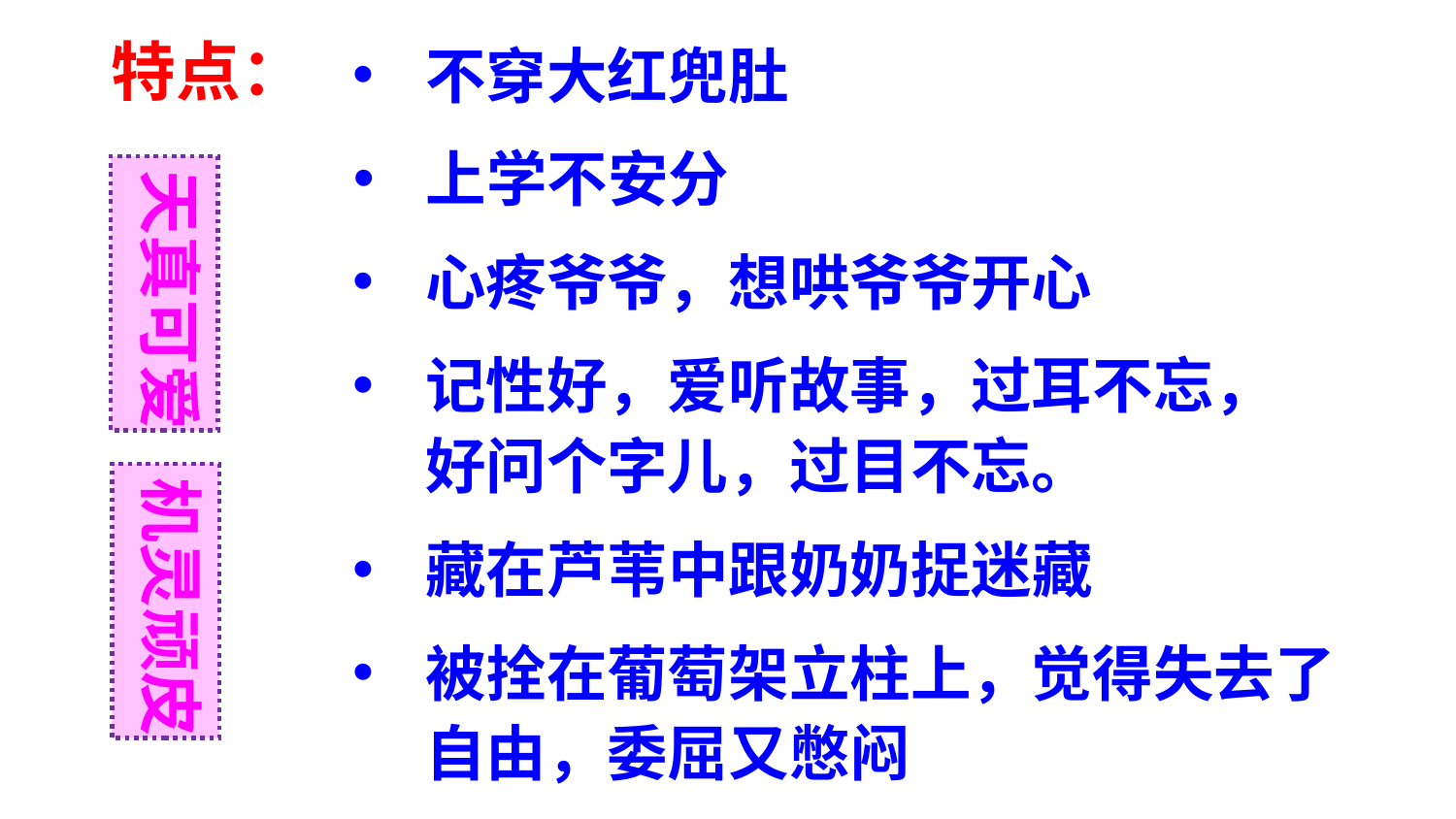

特点：
不穿大红兜肚
上学不安分
天真可爱
机灵顽皮
心疼爷爷，想哄爷爷开心
记性好，爱听故事，过耳不忘，好问个字儿，过目不忘。
藏在芦苇中跟奶奶捉迷藏
被拴在葡萄架立柱上，觉得失去了自由，委屈又憋闷